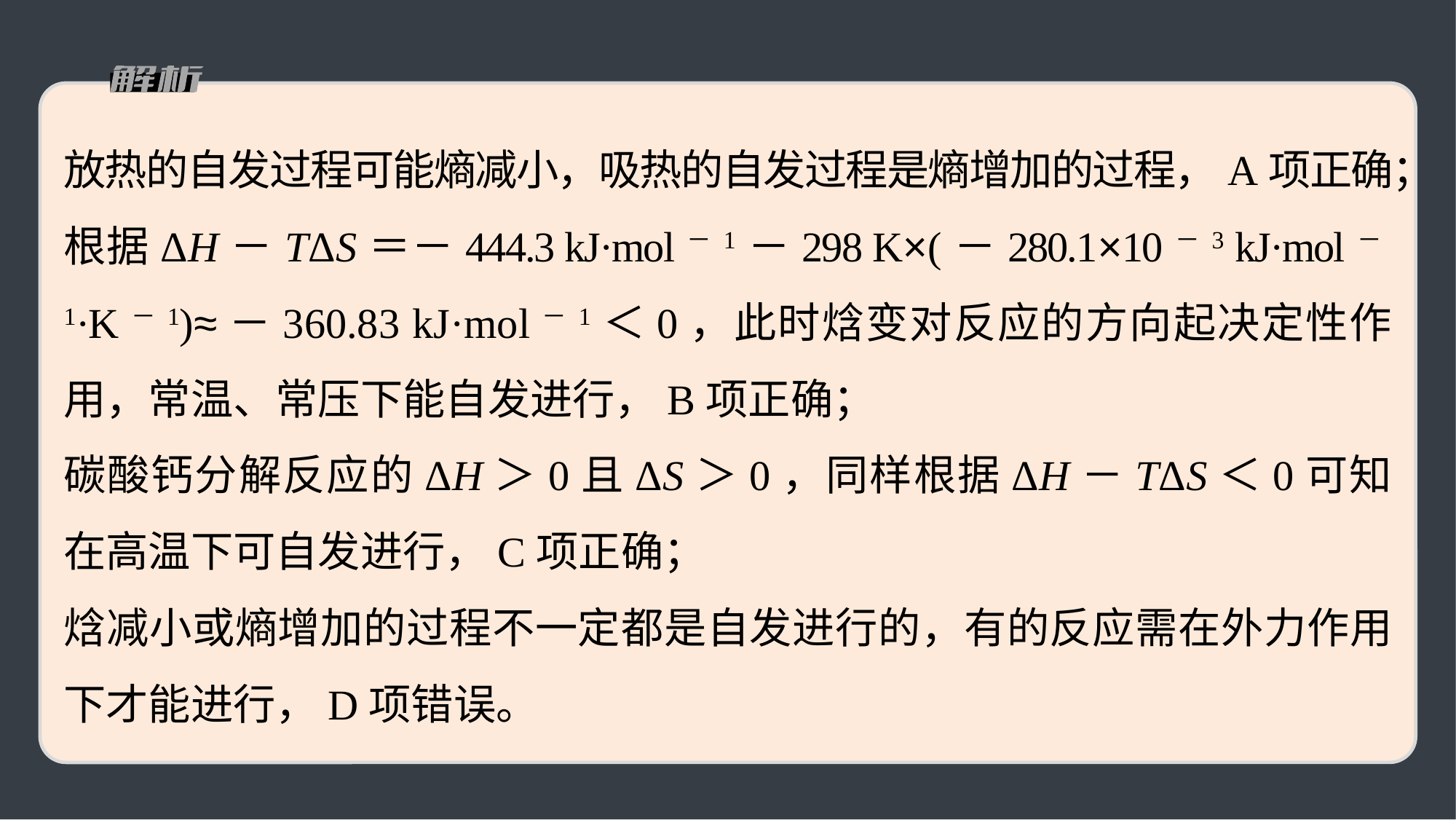

放热的自发过程可能熵减小，吸热的自发过程是熵增加的过程，A项正确；
根据ΔH－TΔS＝－444.3 kJ·mol－1－298 K×(－280.1×10－3 kJ·mol－1·K－1)≈－360.83 kJ·mol－1＜0，此时焓变对反应的方向起决定性作用，常温、常压下能自发进行，B项正确；
碳酸钙分解反应的ΔH＞0且ΔS＞0，同样根据ΔH－TΔS＜0可知在高温下可自发进行，C项正确；
焓减小或熵增加的过程不一定都是自发进行的，有的反应需在外力作用下才能进行，D项错误。